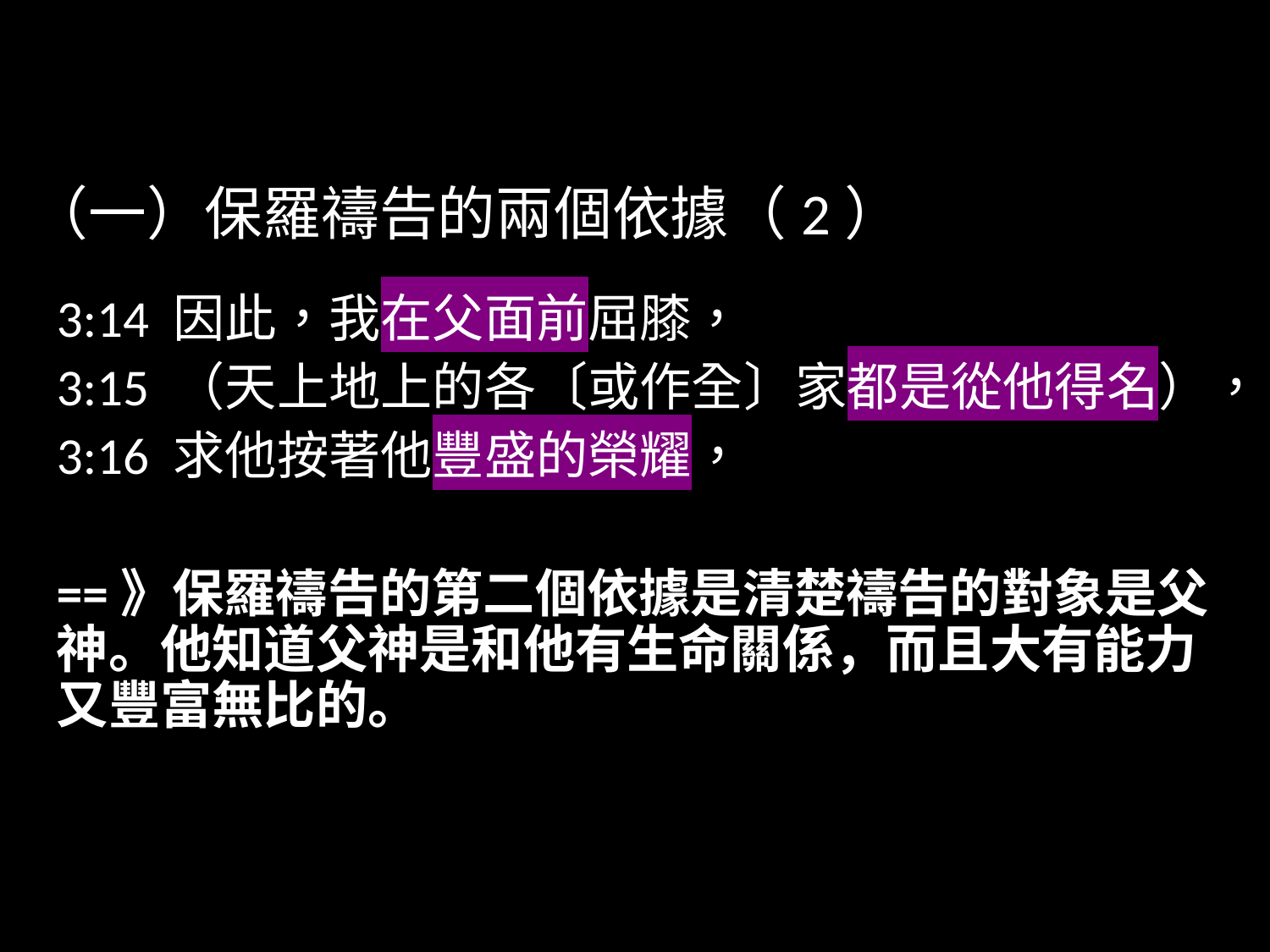

# （一）保羅禱告的兩個依據（2）
3:14 因此，我在父面前屈膝，
3:15 （天上地上的各〔或作全〕家都是從他得名），
3:16 求他按著他豐盛的榮耀，

==》保羅禱告的第二個依據是清楚禱告的對象是父神。他知道父神是和他有生命關係，而且大有能力又豐富無比的。